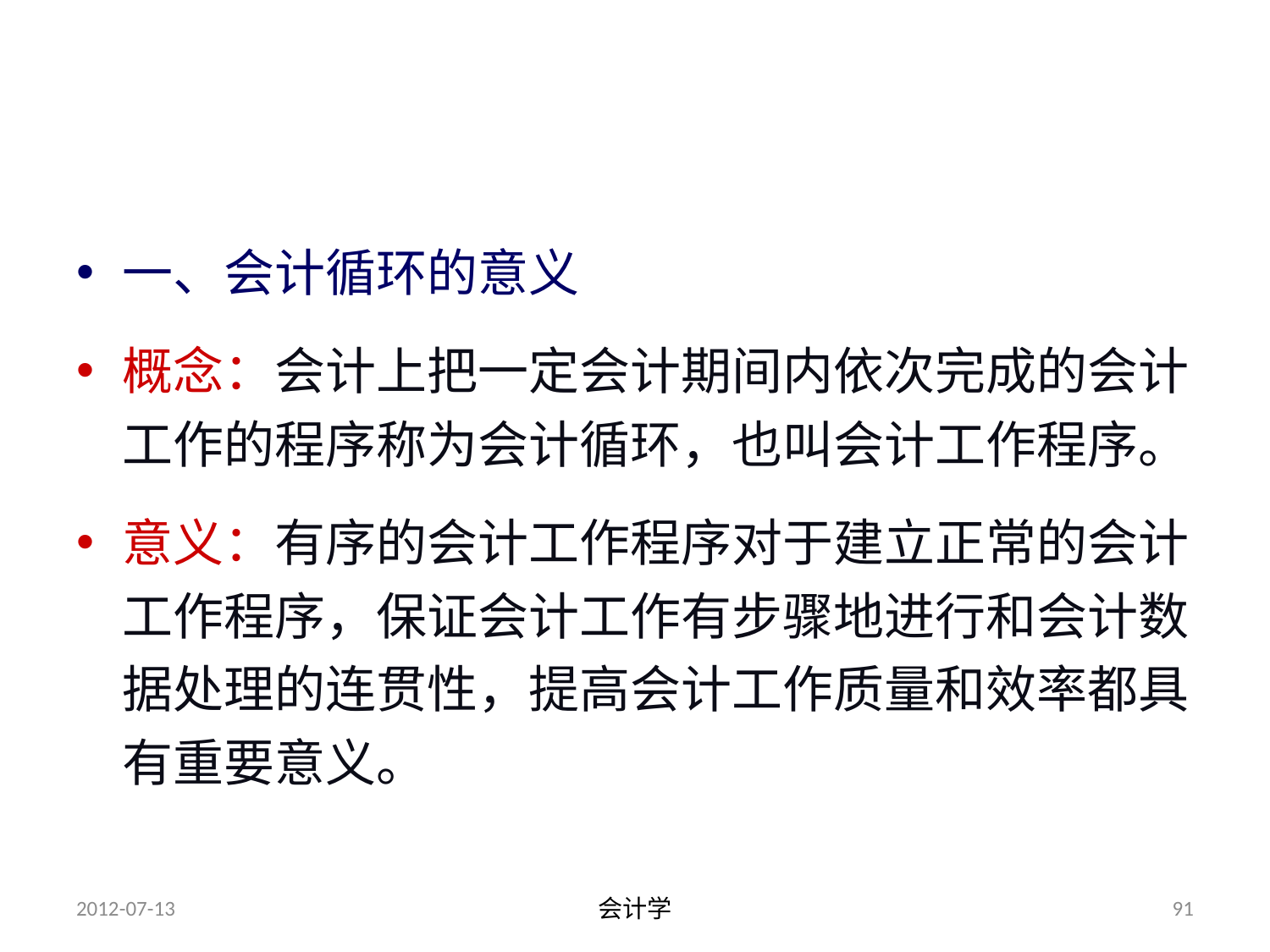

# 第五节    会计循环
一、会计循环的意义
概念：会计上把一定会计期间内依次完成的会计工作的程序称为会计循环，也叫会计工作程序。
意义：有序的会计工作程序对于建立正常的会计工作程序，保证会计工作有步骤地进行和会计数据处理的连贯性，提高会计工作质量和效率都具有重要意义。
2012-07-13
会计学
91